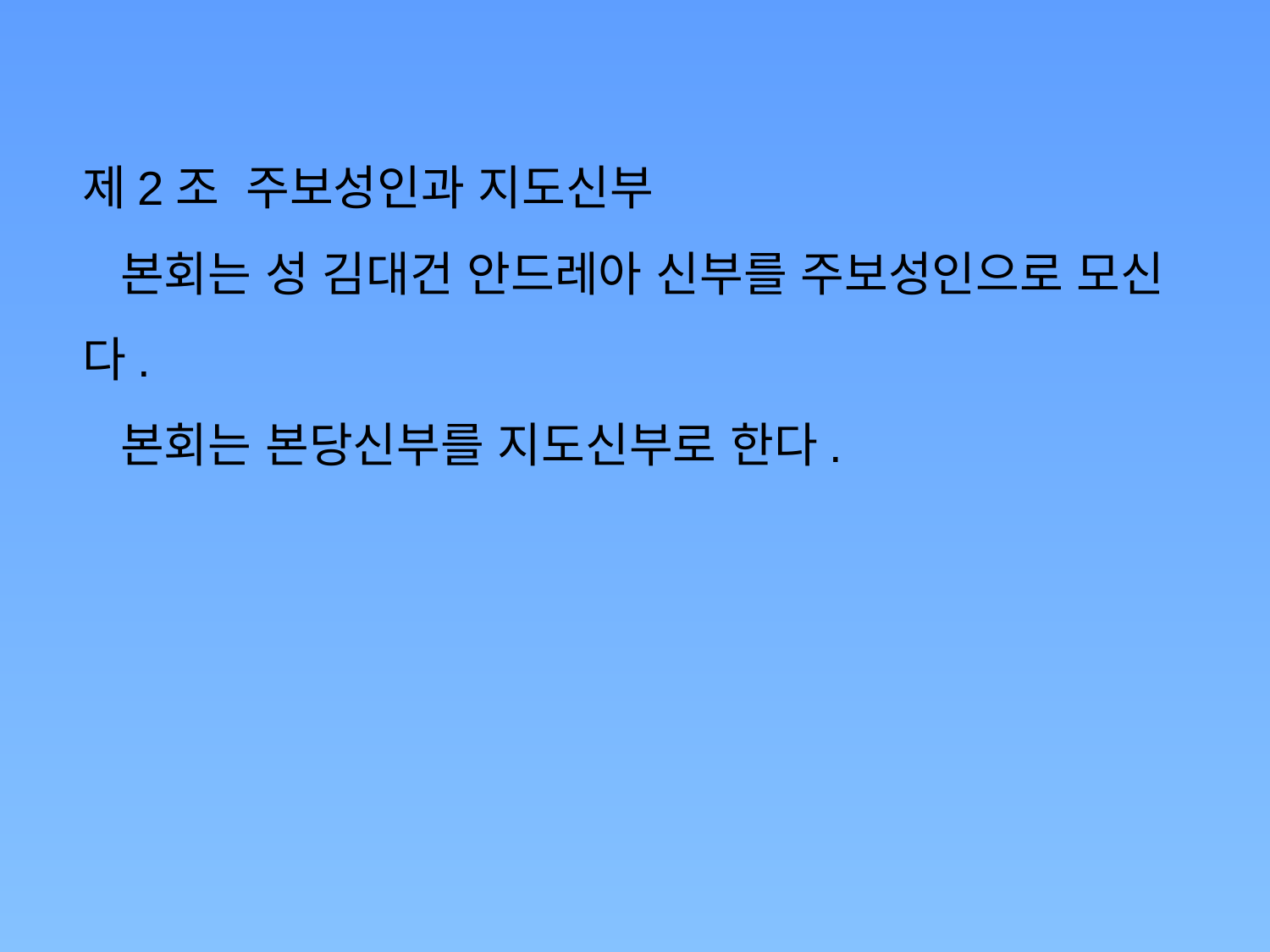

제2조  주보성인과 지도신부
  본회는 성 김대건 안드레아 신부를 주보성인으로 모신다.
  본회는 본당신부를 지도신부로 한다.